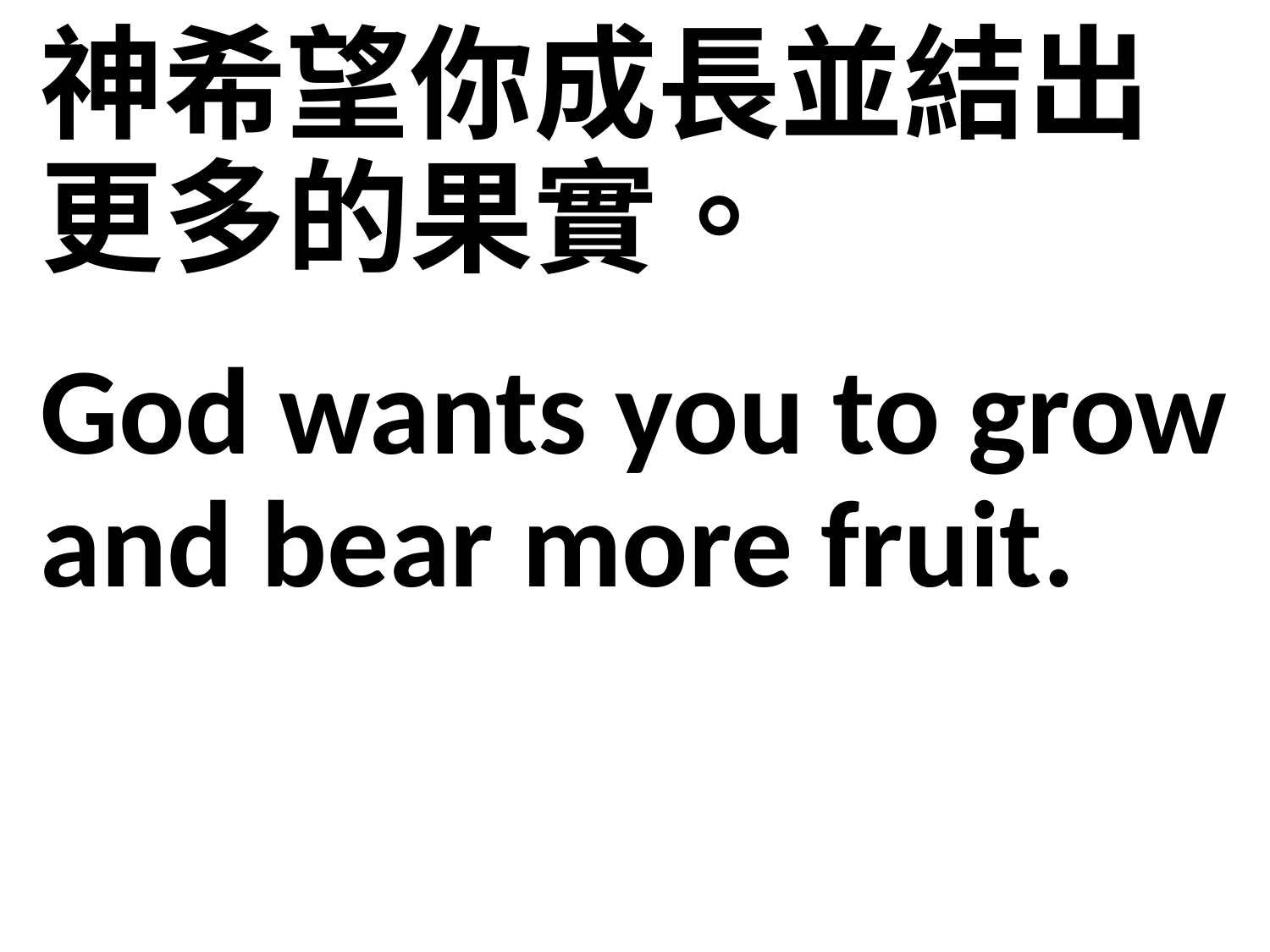

神希望你成長並結出更多的果實。

God wants you to grow and bear more fruit.